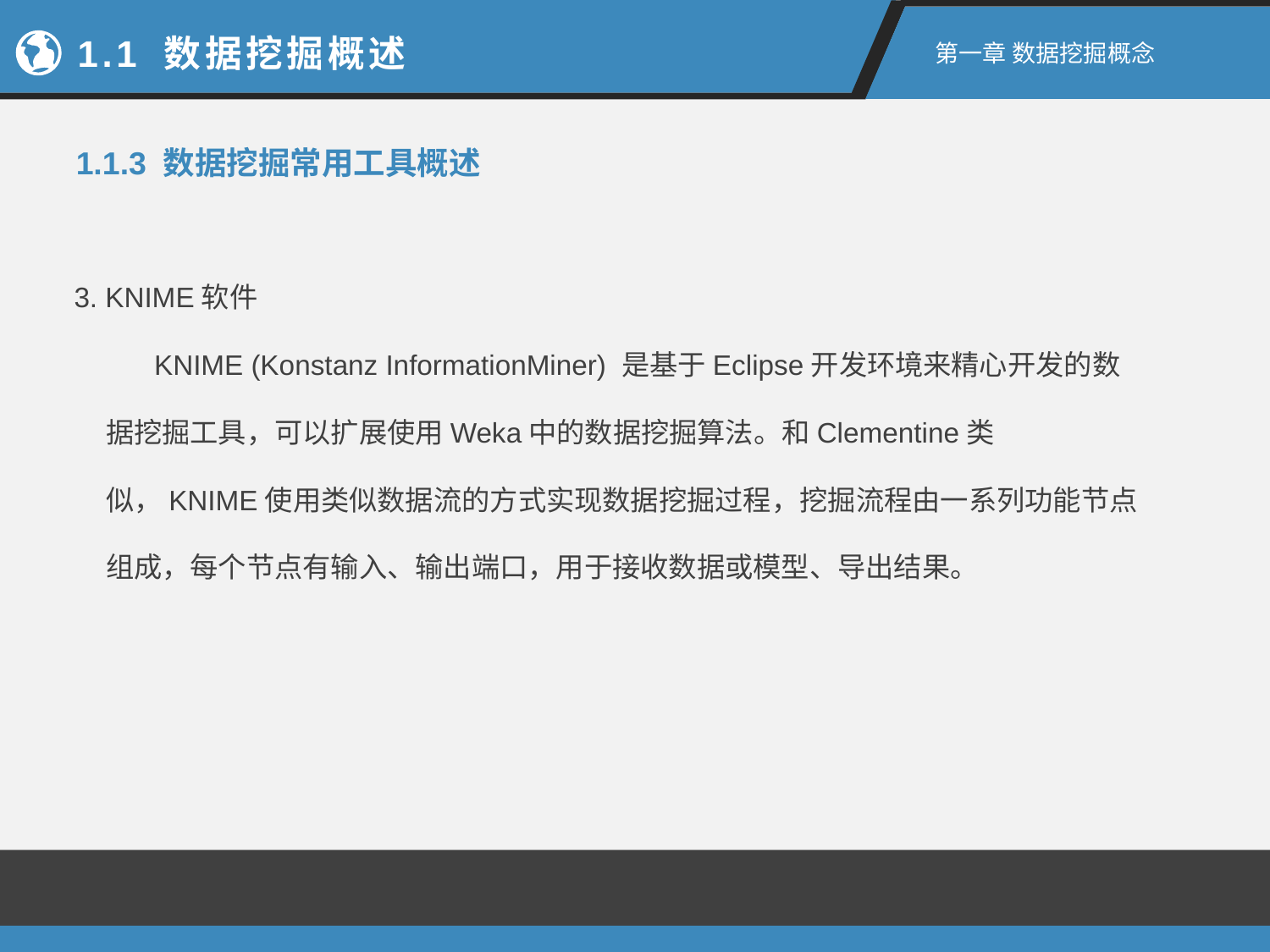

1.1 数据挖掘概述

第一章 数据挖掘概念
1.1.3 数据挖掘常用工具概述
3. KNIME软件
   KNIME (Konstanz InformationMiner) 是基于Eclipse开发环境来精心开发的数据挖掘工具，可以扩展使用Weka中的数据挖掘算法。和Clementine类似，KNIME使用类似数据流的方式实现数据挖掘过程，挖掘流程由一系列功能节点组成，每个节点有输入、输出端口，用于接收数据或模型、导出结果。